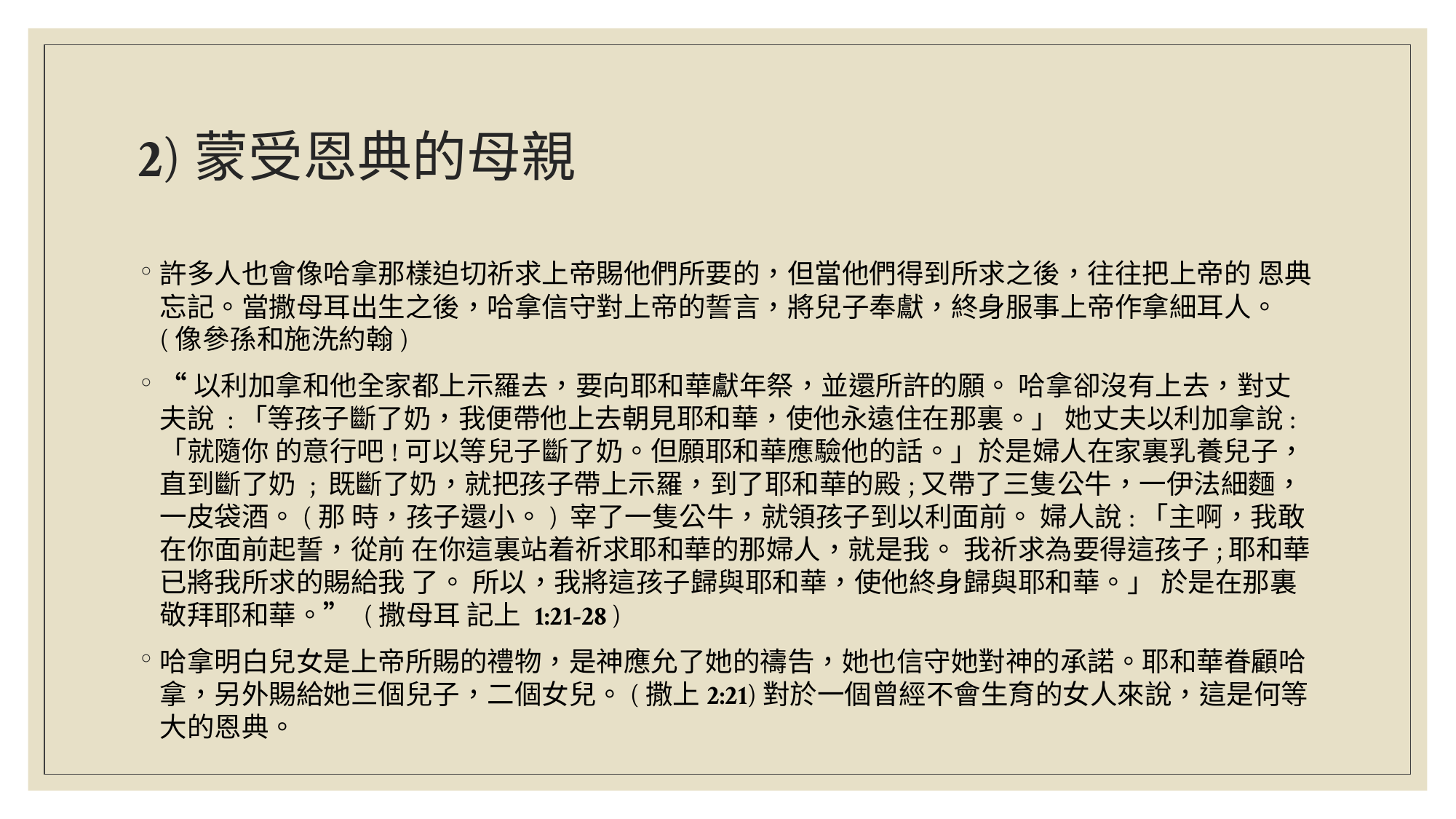

# 2)蒙受恩典的母親
許多人也會像哈拿那樣迫切祈求上帝賜他們所要的，但當他們得到所求之後，往往把上帝的 恩典忘記。當撒母耳出生之後，哈拿信守對上帝的誓言，將兒子奉獻，終身服事上帝作拿細耳人。 (像參孫和施洗約翰)
“以利加拿和他全家都上示羅去，要向耶和華獻年祭，並還所許的願。 哈拿卻沒有上去，對丈夫說 :「等孩子斷了奶，我便帶他上去朝見耶和華，使他永遠住在那裏。」 她丈夫以利加拿說:「就隨你 的意行吧!可以等兒子斷了奶。但願耶和華應驗他的話。」於是婦人在家裏乳養兒子，直到斷了奶 ; 既斷了奶，就把孩子帶上示羅，到了耶和華的殿;又帶了三隻公牛，一伊法細麵，一皮袋酒。(那 時，孩子還小。) 宰了一隻公牛，就領孩子到以利面前。 婦人說:「主啊，我敢在你面前起誓，從前 在你這裏站着祈求耶和華的那婦人，就是我。 我祈求為要得這孩子;耶和華已將我所求的賜給我 了。 所以，我將這孩子歸與耶和華，使他終身歸與耶和華。」 於是在那裏敬拜耶和華。” (撒母耳 記上 1:21-28 )
哈拿明白兒女是上帝所賜的禮物，是神應允了她的禱告，她也信守她對神的承諾。耶和華眷顧哈 拿，另外賜給她三個兒子，二個女兒。(撒上2:21)對於一個曾經不會生育的女人來說，這是何等 大的恩典。